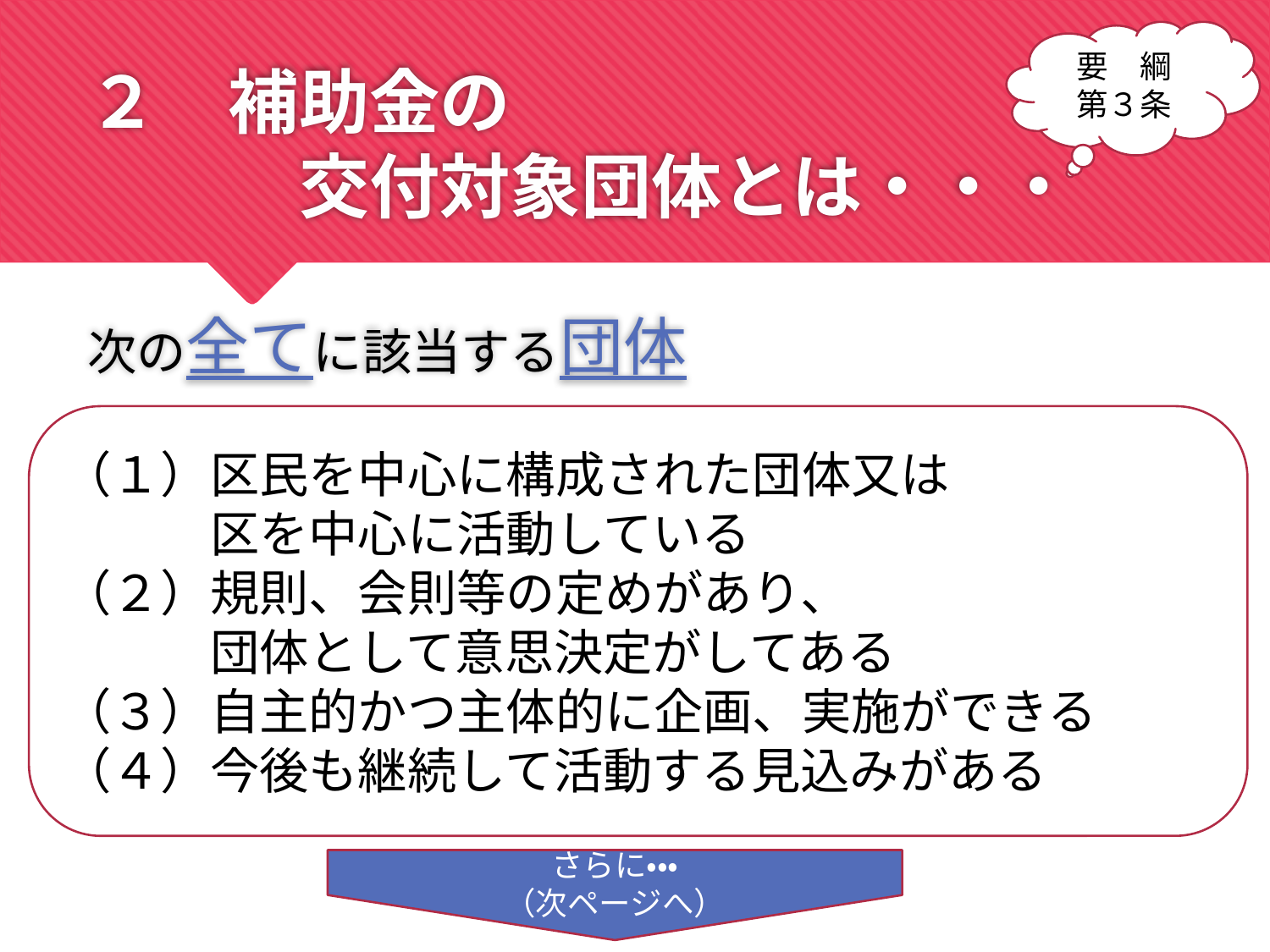

要　綱
第３条
# ２　補助金の 　　　交付対象団体とは・・・
次の全てに該当する団体

（１）区民を中心に構成された団体又は
　　　区を中心に活動している
（２）規則、会則等の定めがあり、
　　　団体として意思決定がしてある
（３）自主的かつ主体的に企画、実施ができる
（４）今後も継続して活動する見込みがある
さらに・・・
（次ページへ）